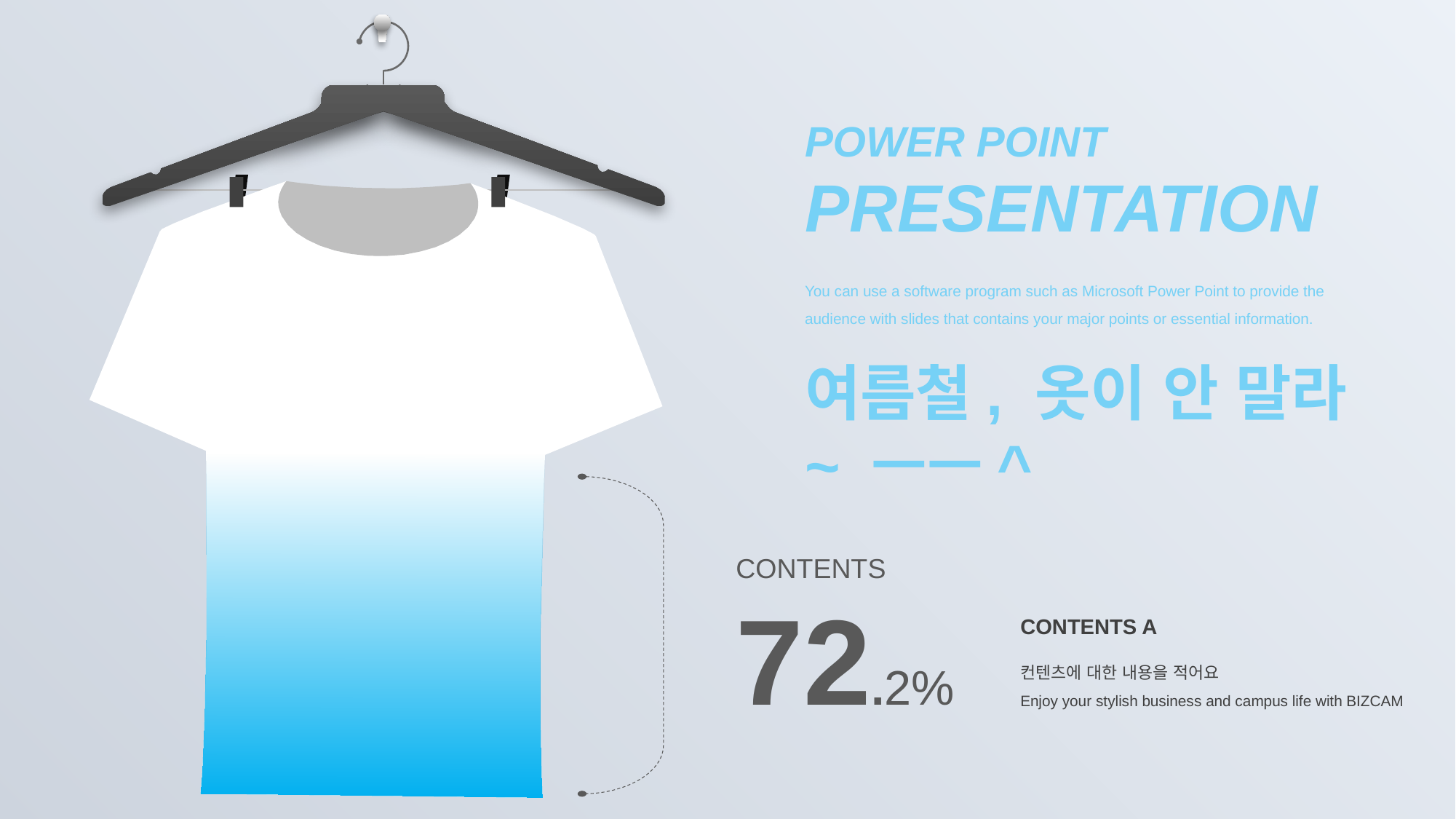

POWER POINT PRESENTATION

You can use a software program such as Microsoft Power Point to provide the audience with slides that contains your major points or essential information.

여름철, 옷이 안 말라~ ㅡㅡ^

CONTENTS
72.2%
CONTENTS A

컨텐츠에 대한 내용을 적어요
Enjoy your stylish business and campus life with BIZCAM